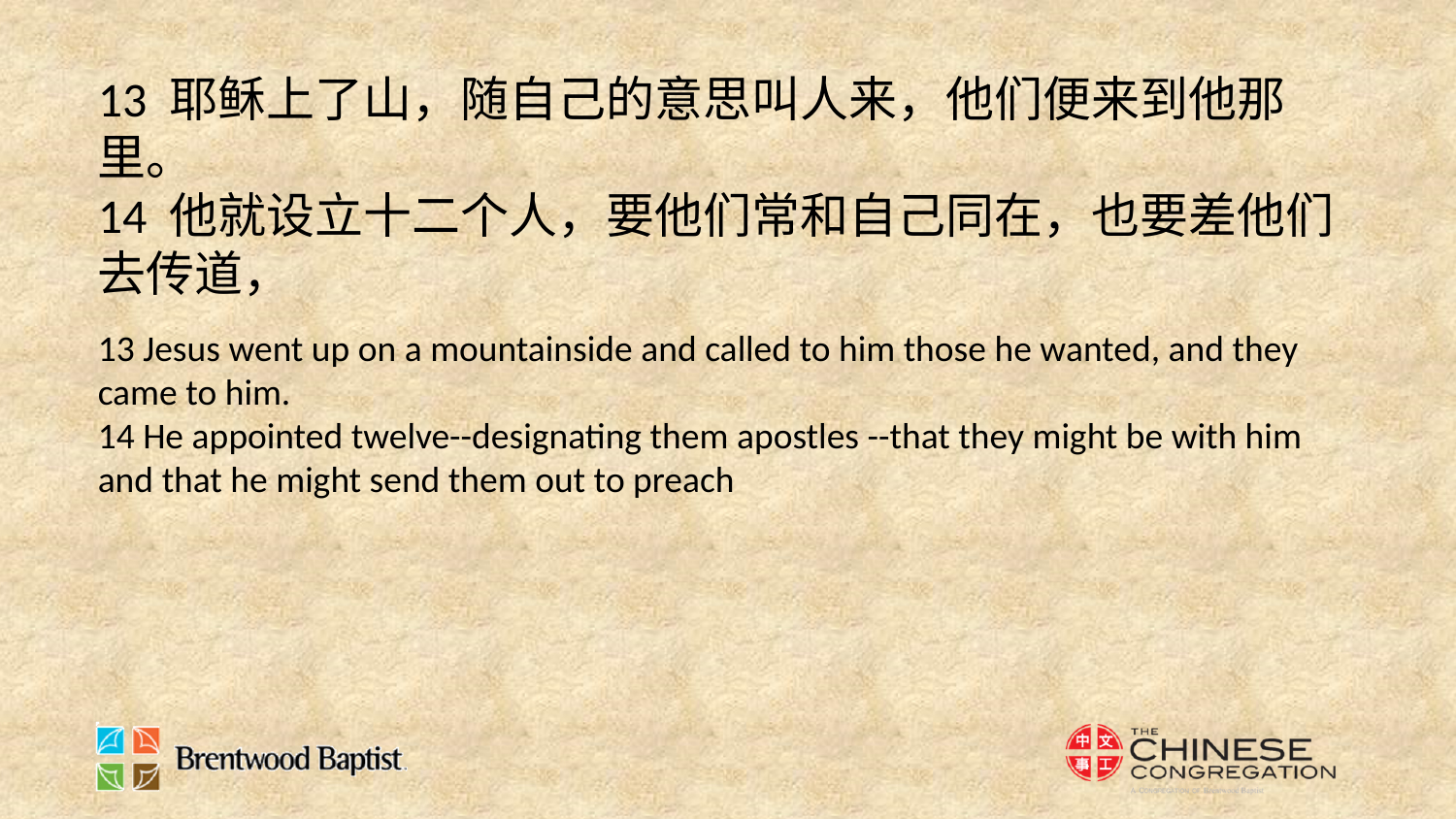

13 耶稣上了山，随自己的意思叫人来，他们便来到他那里。
14 他就设立十二个人，要他们常和自己同在，也要差他们去传道，

13 Jesus went up on a mountainside and called to him those he wanted, and they came to him.
14 He appointed twelve--designating them apostles --that they might be with him and that he might send them out to preach